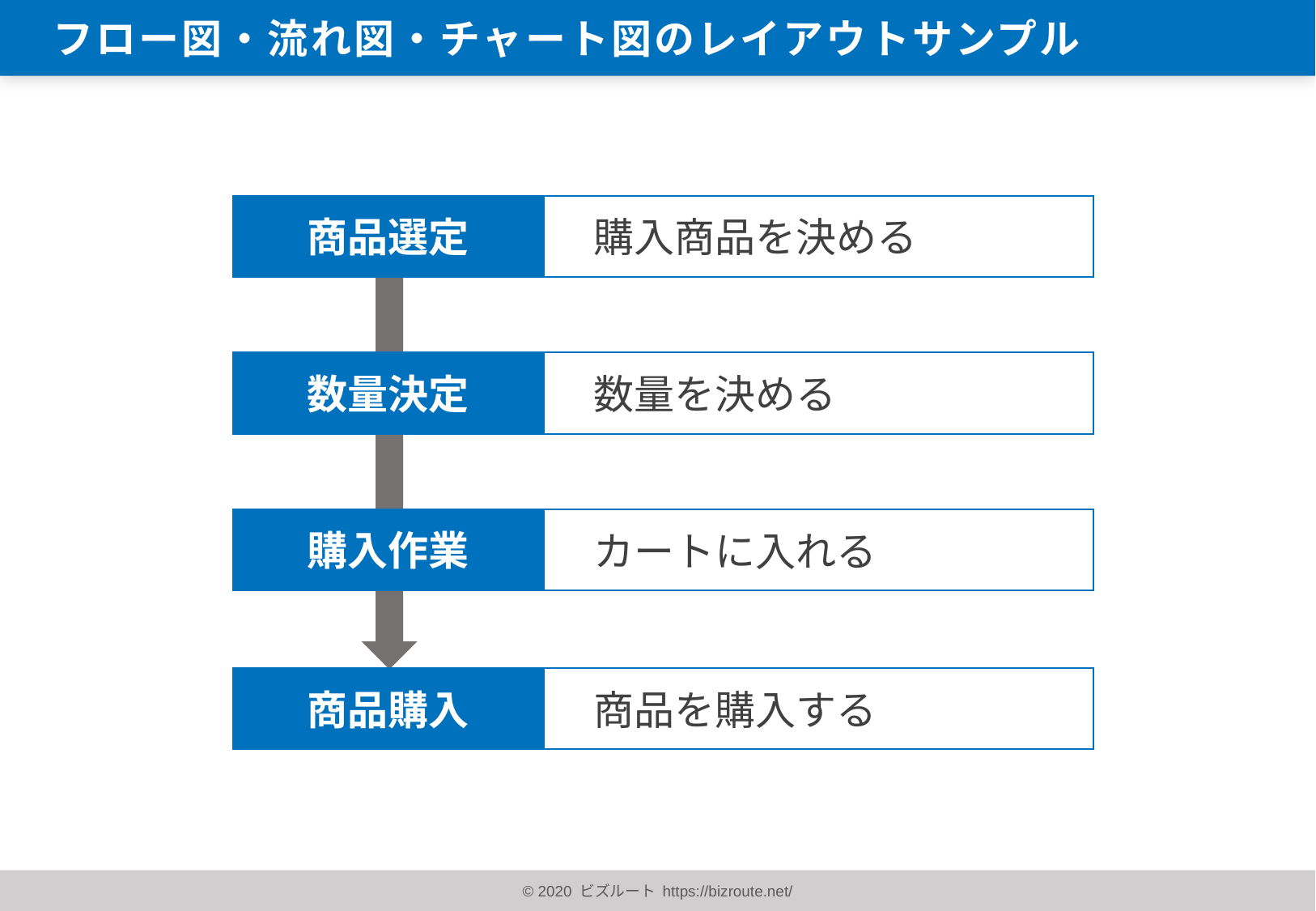

フロー図・流れ図・チャート図のレイアウトサンプル
商品選定
購入商品を決める

数量決定
数量を決める
購入作業
カートに入れる
商品購入
商品を購入する

© 2020 ビズルート https://bizroute.net/